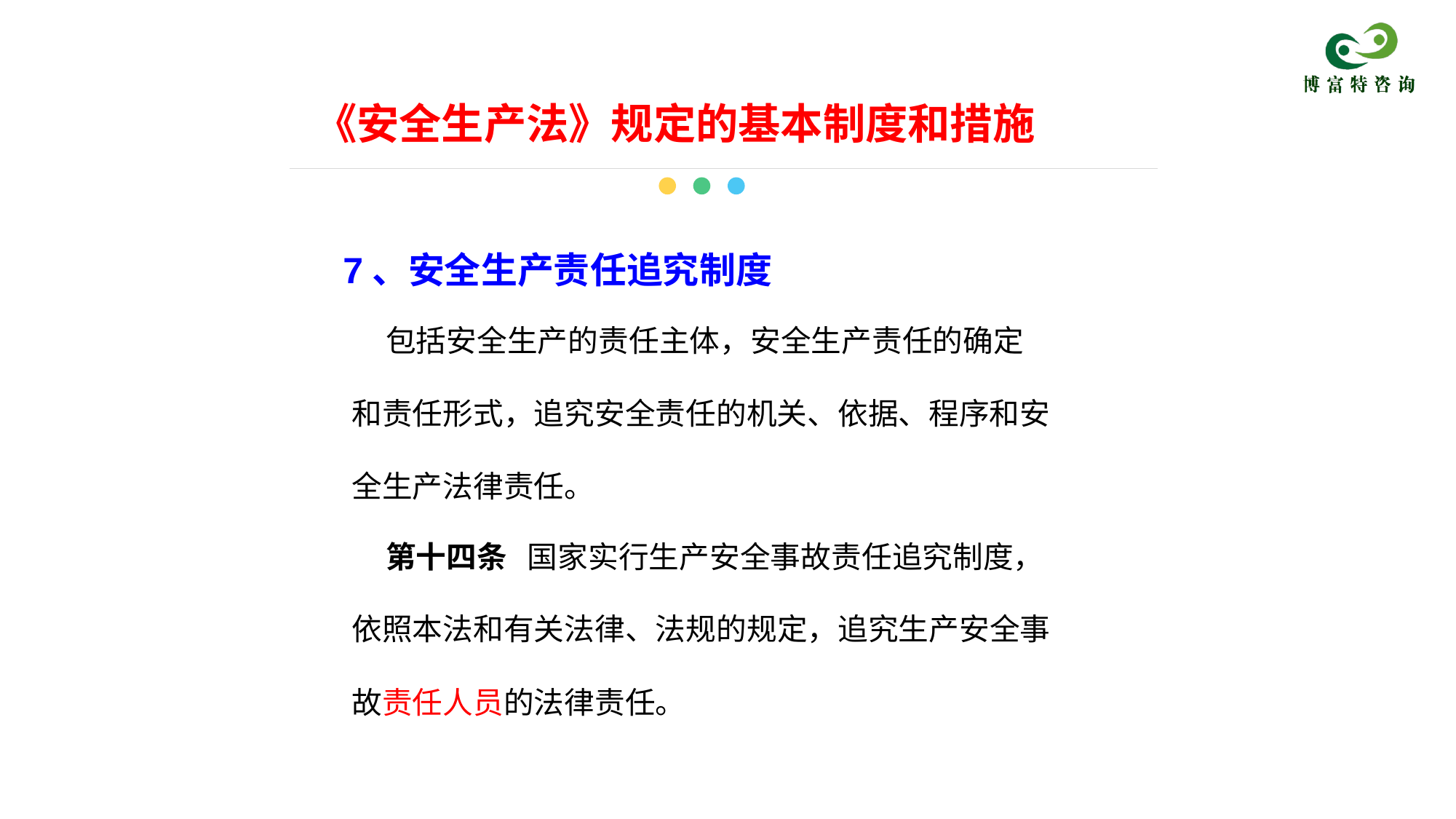

《安全生产法》规定的基本制度和措施

7、安全生产责任追究制度
    包括安全生产的责任主体，安全生产责任的确定
和责任形式，追究安全责任的机关、依据、程序和安
全生产法律责任。
    第十四条   国家实行生产安全事故责任追究制度，
依照本法和有关法律、法规的规定，追究生产安全事
故责任人员的法律责任。